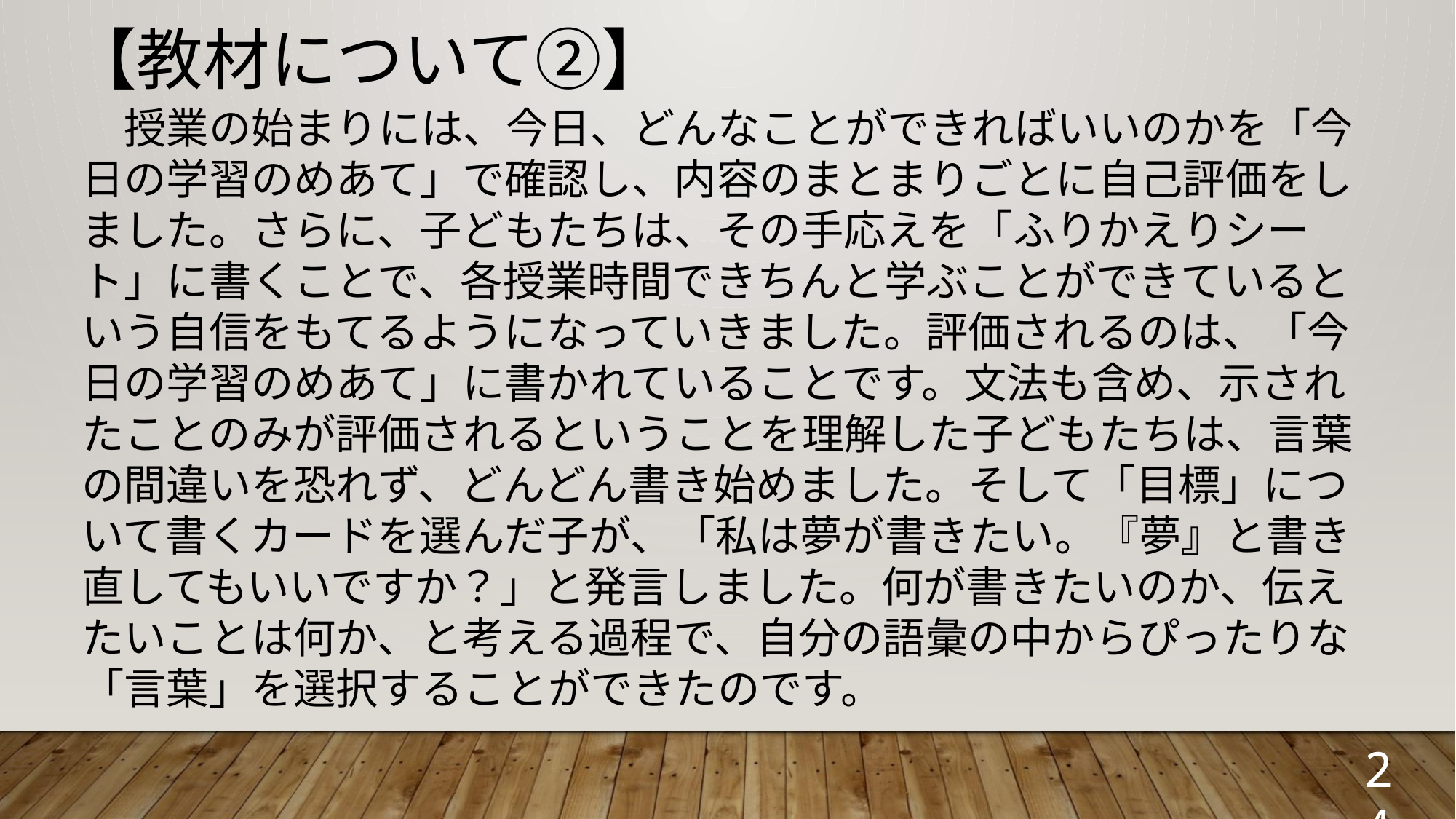

【教材について②】
　授業の始まりには、今日、どんなことができればいいのかを「今日の学習のめあて」で確認し、内容のまとまりごとに自己評価をしました。さらに、子どもたちは、その手応えを「ふりかえりシート」に書くことで、各授業時間できちんと学ぶことができているという自信をもてるようになっていきました。評価されるのは、「今日の学習のめあて」に書かれていることです。文法も含め、示されたことのみが評価されるということを理解した子どもたちは、言葉の間違いを恐れず、どんどん書き始めました。そして「目標」について書くカードを選んだ子が、「私は夢が書きたい。『夢』と書き直してもいいですか？」と発言しました。何が書きたいのか、伝えたいことは何か、と考える過程で、自分の語彙の中からぴったりな「言葉」を選択することができたのです。

24